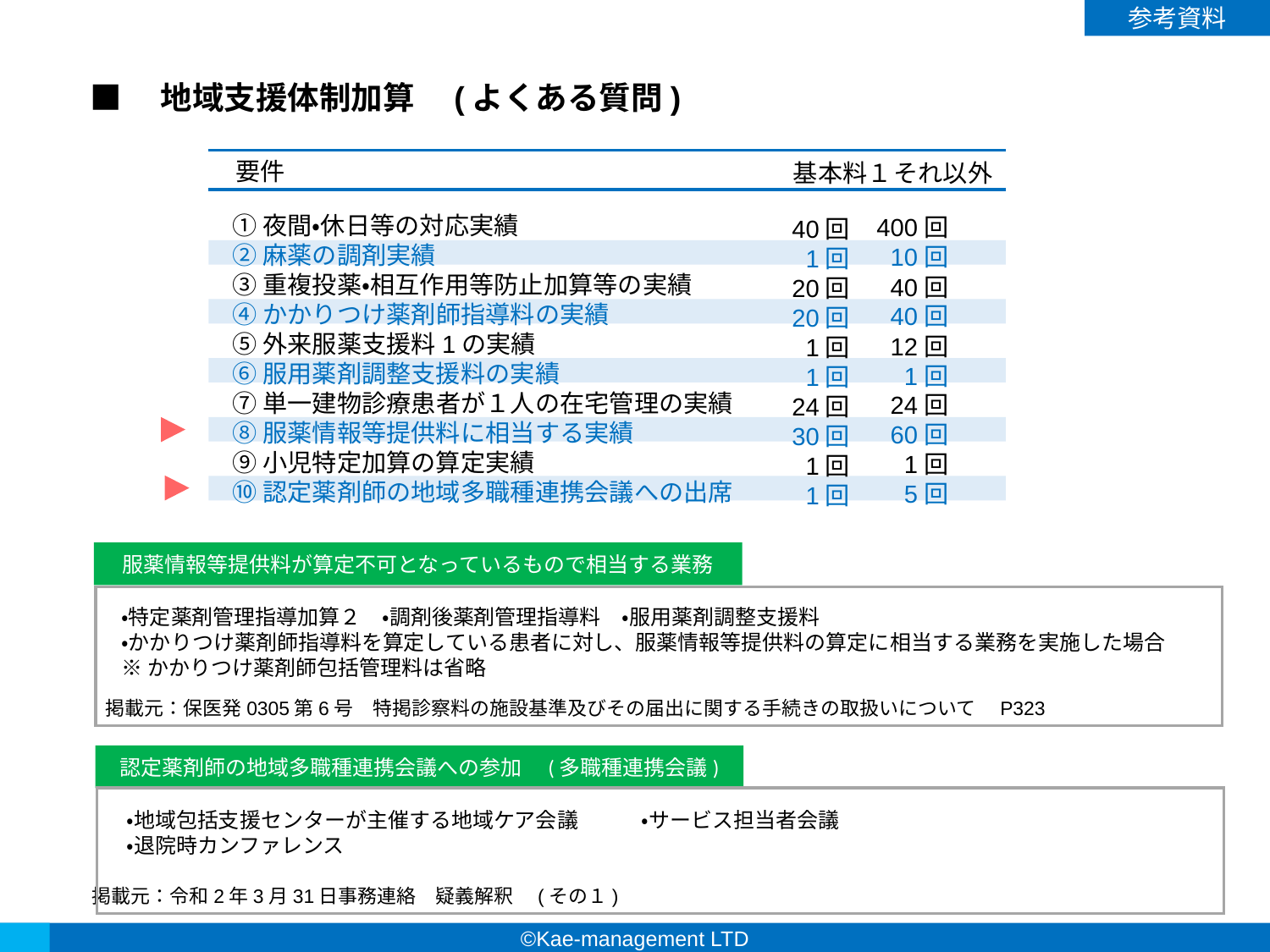

参考資料
■　地域支援体制加算　(よくある質問)
要件
基本料１
それ以外
①夜間・休日等の対応実績
②麻薬の調剤実績
③重複投薬・相互作用等防止加算等の実績
④かかりつけ薬剤師指導料の実績
⑤外来服薬支援料1の実績
⑥服用薬剤調整支援料の実績
⑦単一建物診療患者が１人の在宅管理の実績
⑧服薬情報等提供料に相当する実績
⑨小児特定加算の算定実績
⑩認定薬剤師の地域多職種連携会議への出席
400回
10回
40回
40回
12回
1回
24回
60回
1回
5回
40回
1回
20回
20回
1回
1回
24回
30回
1回
1回

服薬情報等提供料が算定不可となっているもので相当する業務

・特定薬剤管理指導加算２　・調剤後薬剤管理指導料　・服用薬剤調整支援料
・かかりつけ薬剤師指導料を算定している患者に対し、服薬情報等提供料の算定に相当する業務を実施した場合
※かかりつけ薬剤師包括管理料は省略
掲載元：保医発0305第6号　特掲診察料の施設基準及びその届出に関する手続きの取扱いについて　P323
認定薬剤師の地域多職種連携会議への参加　(多職種連携会議)

・地域包括支援センターが主催する地域ケア会議　　　・サービス担当者会議
・退院時カンファレンス
掲載元：令和2年3月31日事務連絡　疑義解釈　(その１)